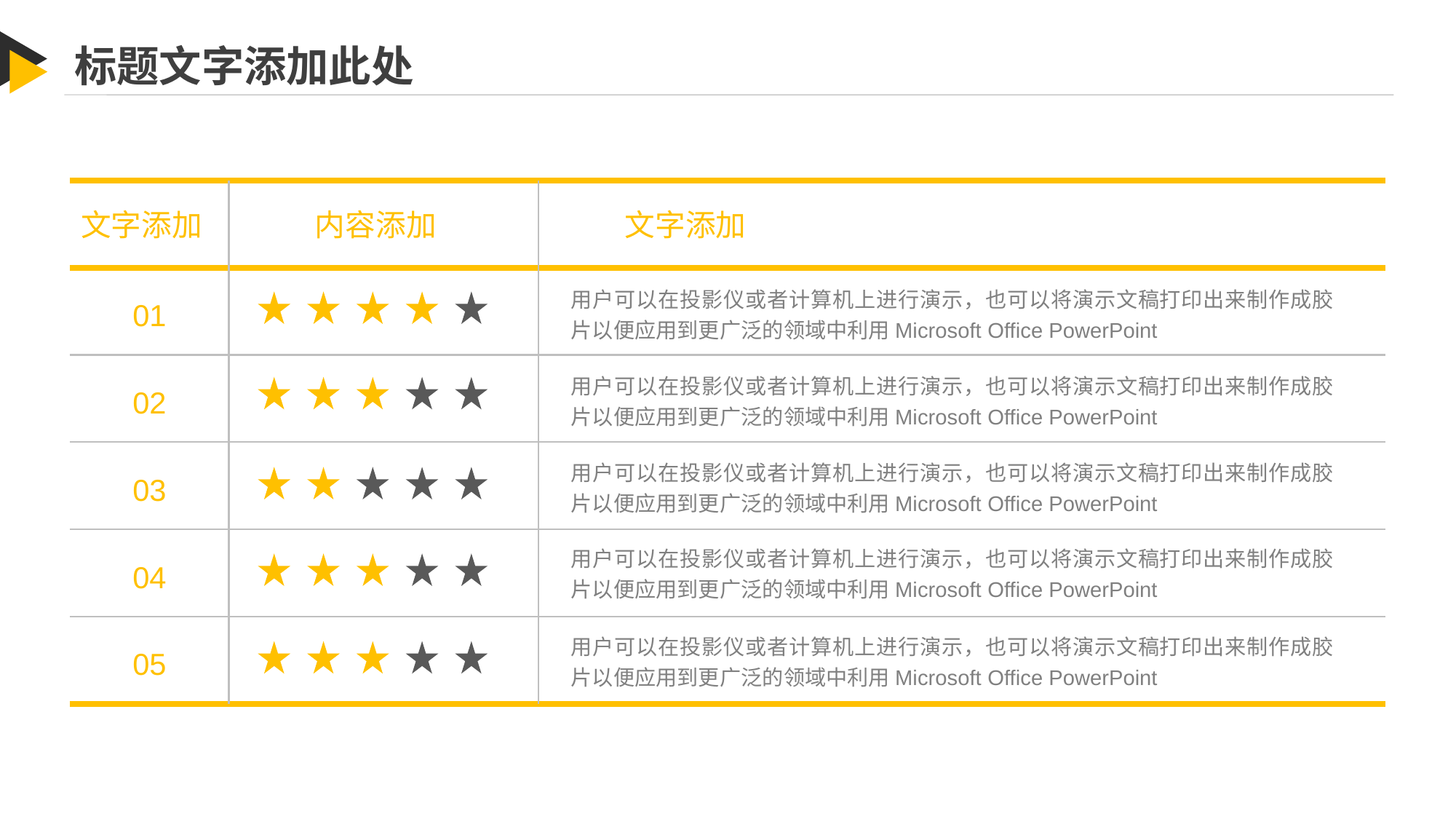

标题文字添加此处

文字添加
内容添加
文字添加
用户可以在投影仪或者计算机上进行演示，也可以将演示文稿打印出来制作成胶片以便应用到更广泛的领域中利用Microsoft Office PowerPoint
01
02
03
04
05

用户可以在投影仪或者计算机上进行演示，也可以将演示文稿打印出来制作成胶片以便应用到更广泛的领域中利用Microsoft Office PowerPoint

用户可以在投影仪或者计算机上进行演示，也可以将演示文稿打印出来制作成胶片以便应用到更广泛的领域中利用Microsoft Office PowerPoint

用户可以在投影仪或者计算机上进行演示，也可以将演示文稿打印出来制作成胶片以便应用到更广泛的领域中利用Microsoft Office PowerPoint

用户可以在投影仪或者计算机上进行演示，也可以将演示文稿打印出来制作成胶片以便应用到更广泛的领域中利用Microsoft Office PowerPoint